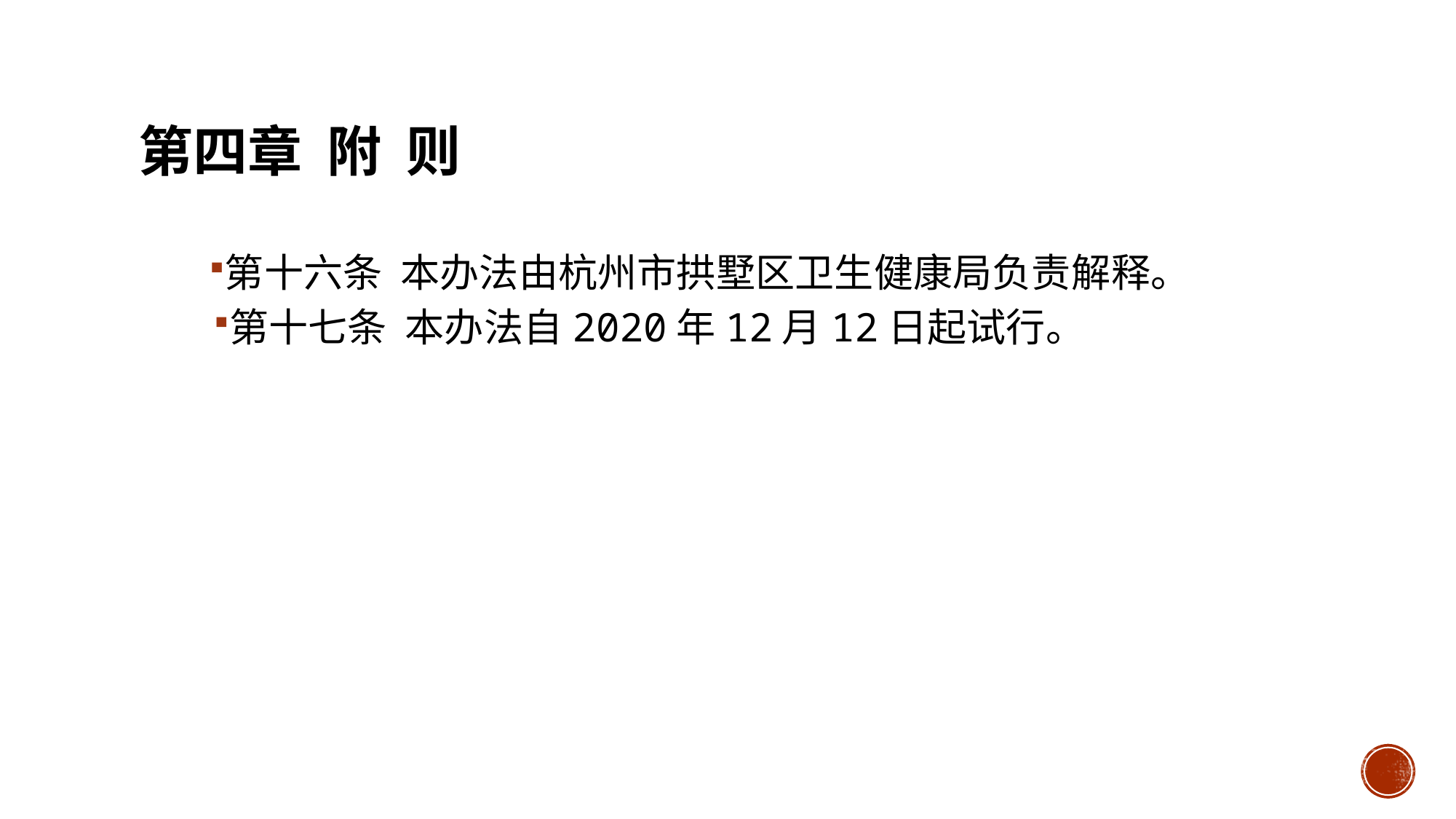

# 第四章  附  则
第十六条  本办法由杭州市拱墅区卫生健康局负责解释。
第十七条  本办法自2020年12月12日起试行。